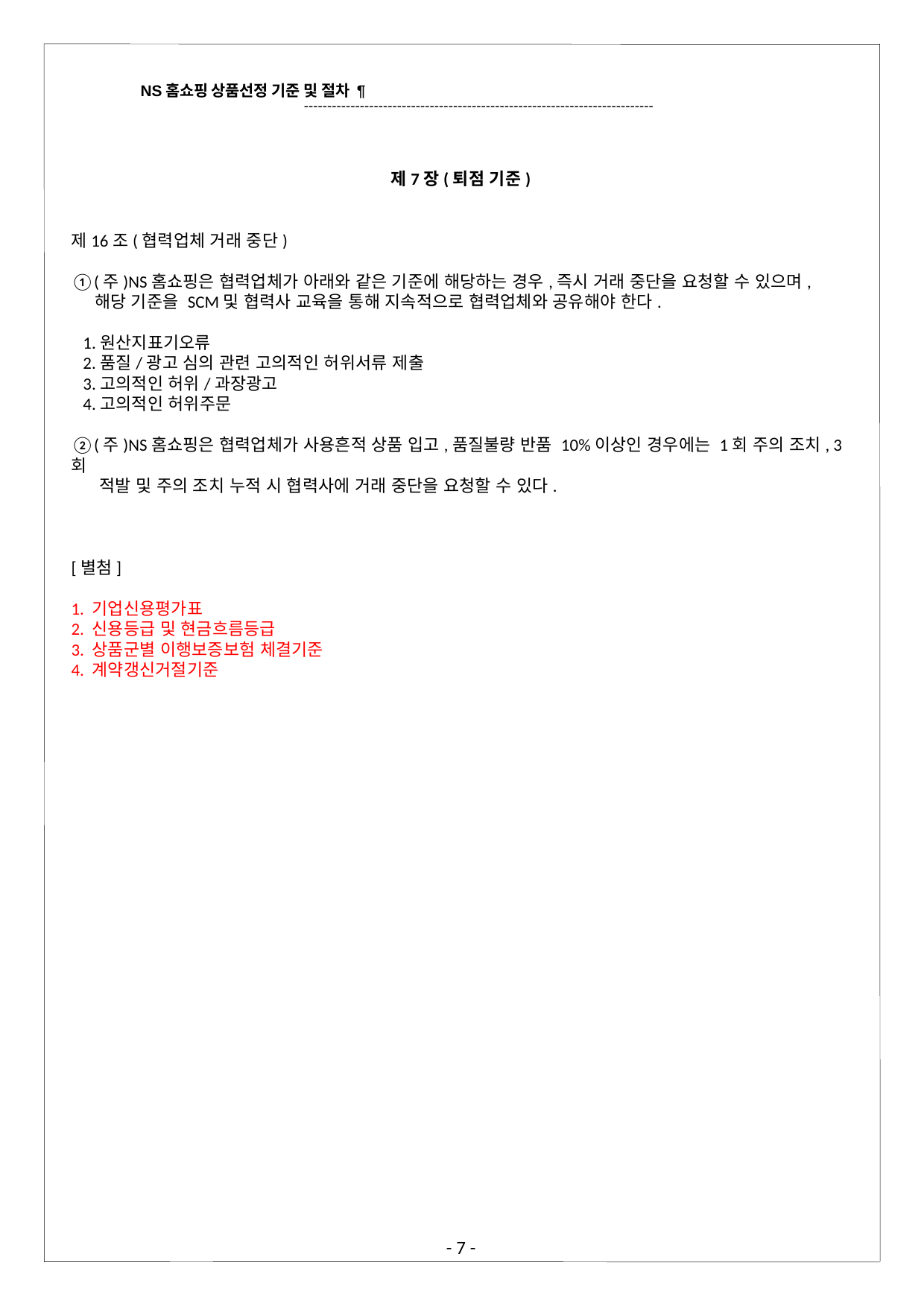

NS홈쇼핑 상품선정 기준 및 절차 ¶
---------------------------------------------------------------------------

제7장(퇴점 기준)

제16조(협력업체 거래 중단)

①(주)NS홈쇼핑은 협력업체가 아래와 같은 기준에 해당하는 경우,즉시 거래 중단을 요청할 수 있으며,
    해당 기준을 SCM및 협력사 교육을 통해 지속적으로 협력업체와 공유해야 한다.

   1.원산지표기오류
   2.품질/광고 심의 관련 고의적인 허위서류 제출
   3.고의적인 허위/과장광고
   4.고의적인 허위주문

②(주)NS홈쇼핑은 협력업체가 사용흔적 상품 입고,품질불량 반품 10%이상인 경우에는 1회 주의 조치, 3회
     적발 및 주의 조치 누적 시 협력사에 거래 중단을 요청할 수 있다.

[별첨]

1. 기업신용평가표
2. 신용등급 및 현금흐름등급
3. 상품군별 이행보증보험 체결기준
4. 계약갱신거절기준
- 7 -